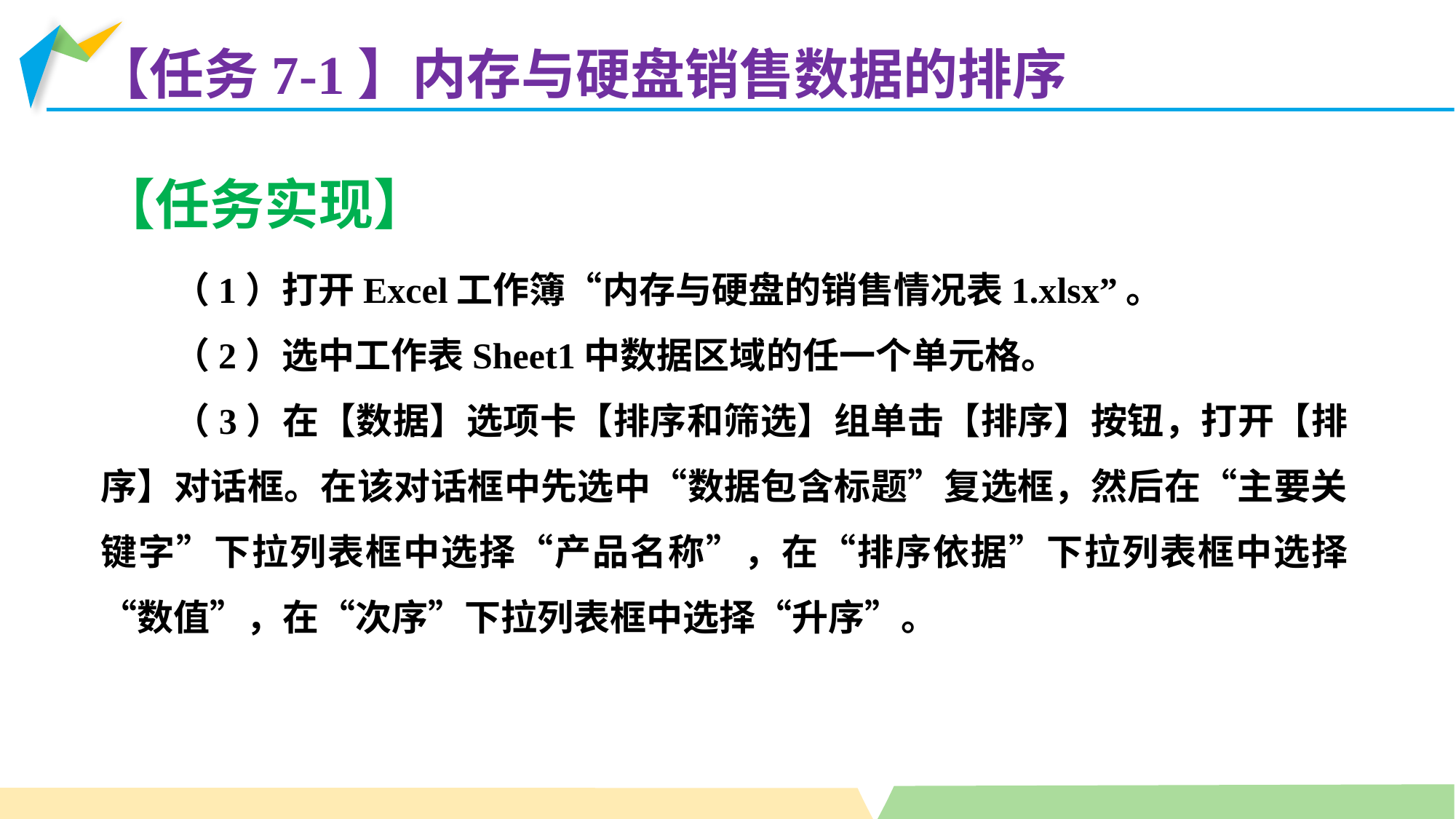

【任务7-1】内存与硬盘销售数据的排序
【任务实现】
（1）打开Excel工作簿“内存与硬盘的销售情况表1.xlsx”。
（2）选中工作表Sheet1中数据区域的任一个单元格。
（3）在【数据】选项卡【排序和筛选】组单击【排序】按钮，打开【排序】对话框。在该对话框中先选中“数据包含标题”复选框，然后在“主要关键字”下拉列表框中选择“产品名称”，在“排序依据”下拉列表框中选择“数值”，在“次序”下拉列表框中选择“升序”。